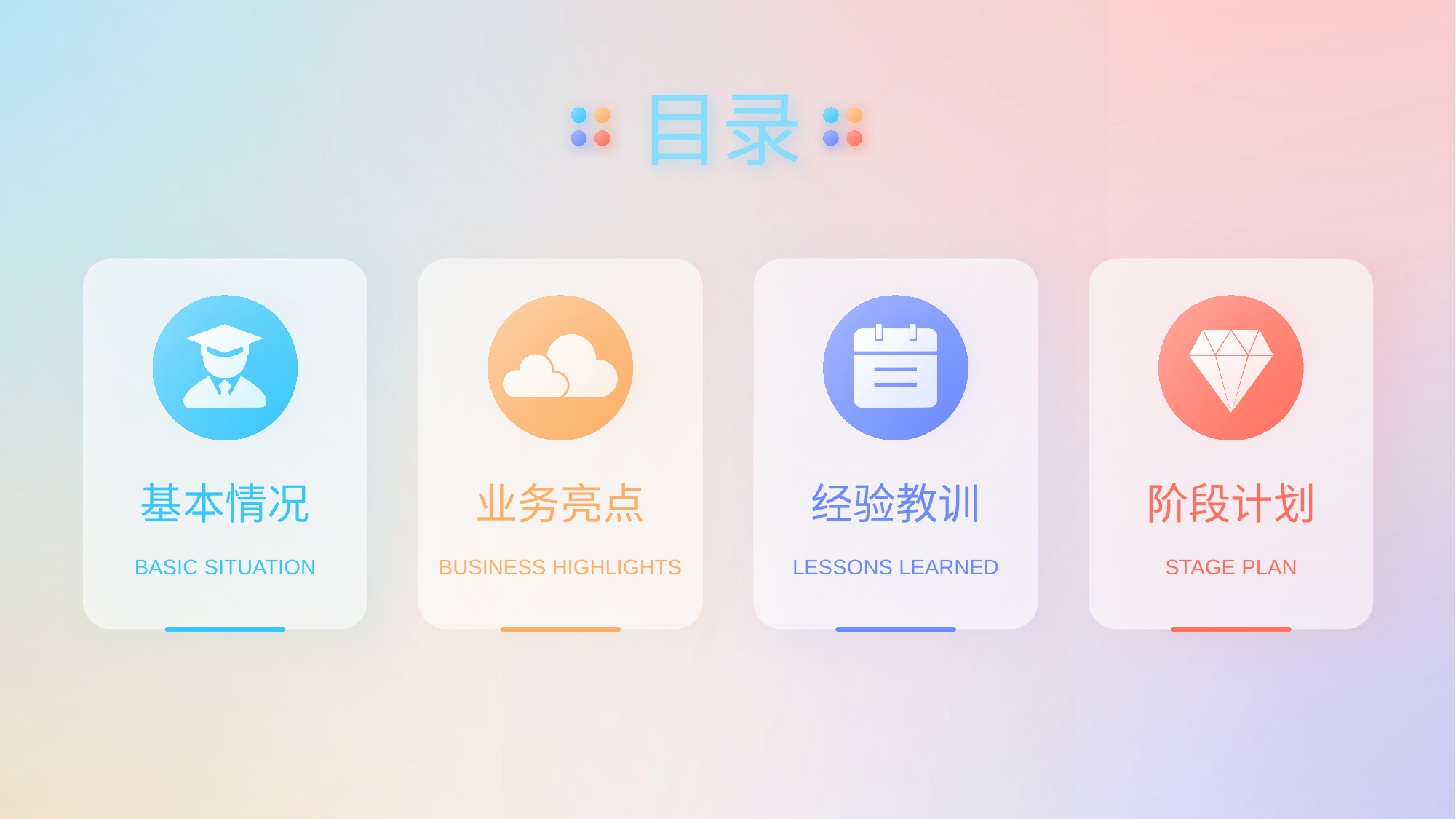

基本情况
业务亮点
经验教训
阶段计划
BUSINESS HIGHLIGHTS
LESSONS LEARNED
STAGE PLAN
BASIC SITUATION